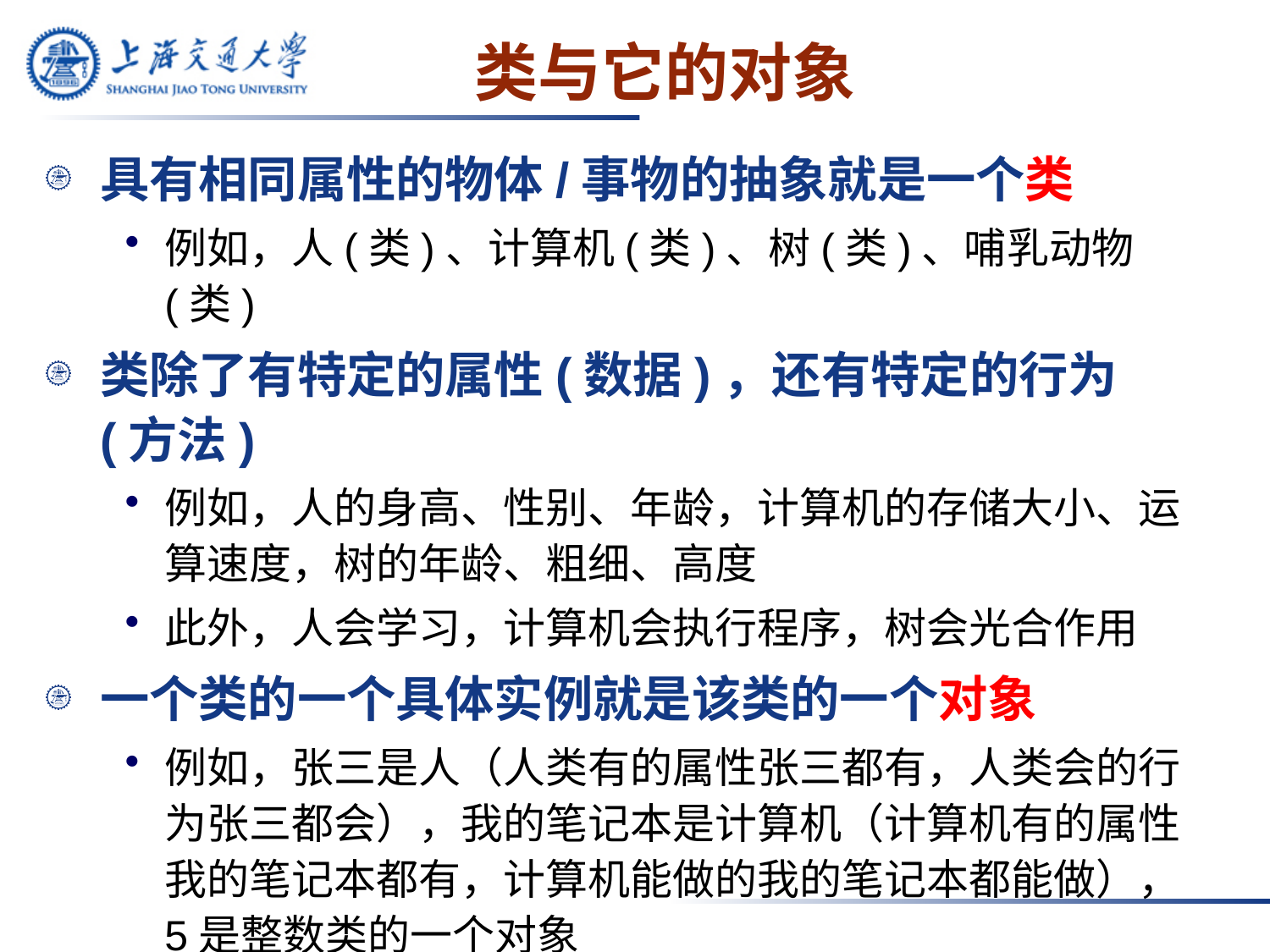

# 类与它的对象
具有相同属性的物体/事物的抽象就是一个类
例如，人(类)、计算机(类)、树(类)、哺乳动物(类)
类除了有特定的属性(数据)，还有特定的行为(方法)
例如，人的身高、性别、年龄，计算机的存储大小、运算速度，树的年龄、粗细、高度
此外，人会学习，计算机会执行程序，树会光合作用
一个类的一个具体实例就是该类的一个对象
例如，张三是人（人类有的属性张三都有，人类会的行为张三都会），我的笔记本是计算机（计算机有的属性我的笔记本都有，计算机能做的我的笔记本都能做），5是整数类的一个对象